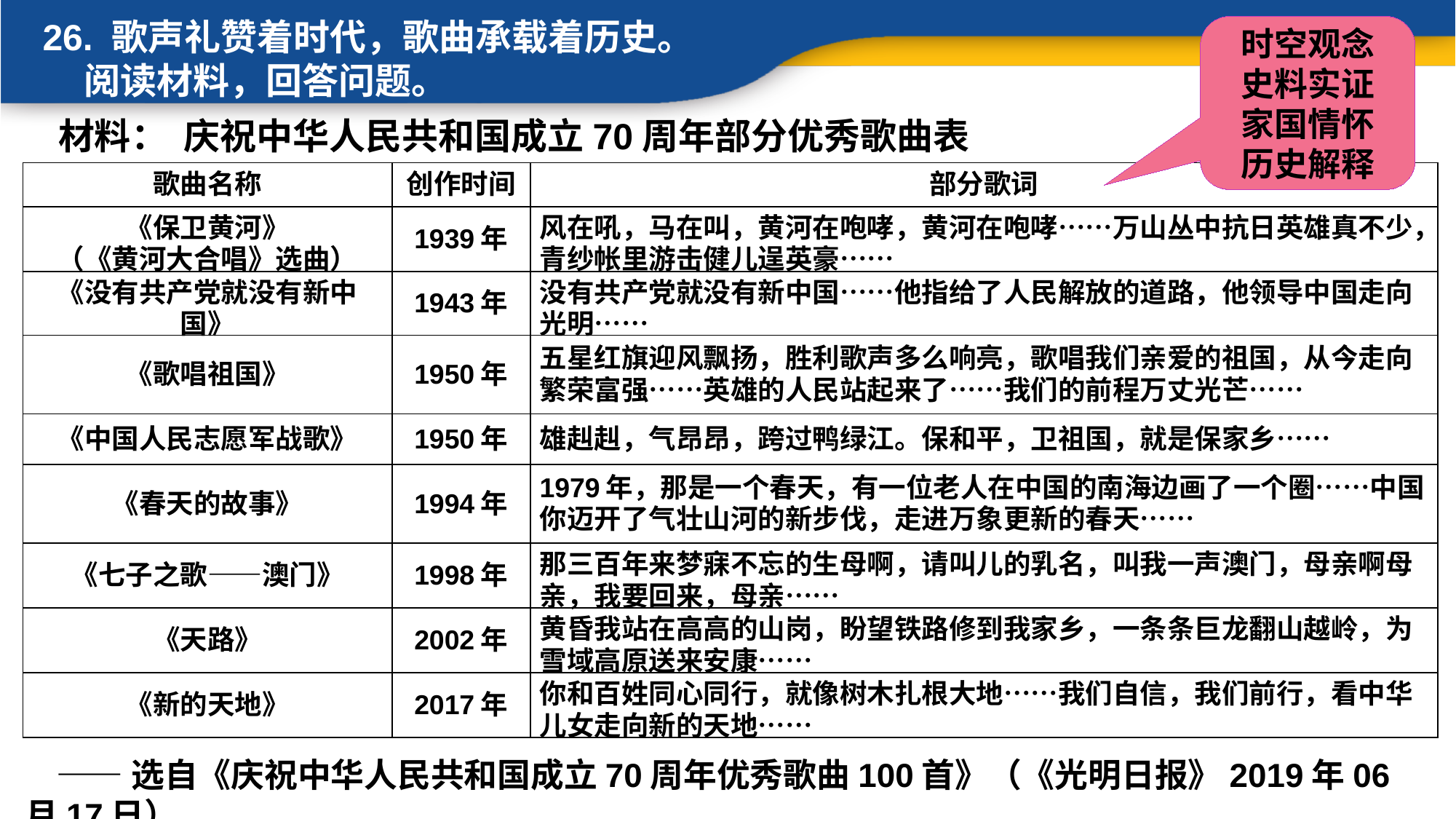

26. 歌声礼赞着时代，歌曲承载着历史。
    阅读材料，回答问题。

时空观念
史料实证
家国情怀
历史解释
材料：  庆祝中华人民共和国成立70周年部分优秀歌曲表
| 歌曲名称 | 创作时间 | 部分歌词 |
| --- | --- | --- |
| 《保卫黄河》 （《黄河大合唱》选曲） | 1939年 | 风在吼，马在叫，黄河在咆哮，黄河在咆哮……万山丛中抗日英雄真不少，青纱帐里游击健儿逞英豪…… |
| 《没有共产党就没有新中国》 | 1943年 | 没有共产党就没有新中国……他指给了人民解放的道路，他领导中国走向光明…… |
| 《歌唱祖国》 | 1950年 | 五星红旗迎风飘扬，胜利歌声多么响亮，歌唱我们亲爱的祖国，从今走向繁荣富强……英雄的人民站起来了……我们的前程万丈光芒…… |
| 《中国人民志愿军战歌》 | 1950年 | 雄赳赳，气昂昂，跨过鸭绿江。保和平，卫祖国，就是保家乡…… |
| 《春天的故事》 | 1994年 | 1979年，那是一个春天，有一位老人在中国的南海边画了一个圈……中国你迈开了气壮山河的新步伐，走进万象更新的春天…… |
| 《七子之歌——澳门》 | 1998年 | 那三百年来梦寐不忘的生母啊，请叫儿的乳名，叫我一声澳门，母亲啊母亲，我要回来，母亲…… |
| 《天路》 | 2002年 | 黄昏我站在高高的山岗，盼望铁路修到我家乡，一条条巨龙翻山越岭，为雪域高原送来安康…… |
| 《新的天地》 | 2017年 | 你和百姓同心同行，就像树木扎根大地……我们自信，我们前行，看中华儿女走向新的天地…… |
——选自《庆祝中华人民共和国成立70周年优秀歌曲100首》（《光明日报》2019年06月17日）